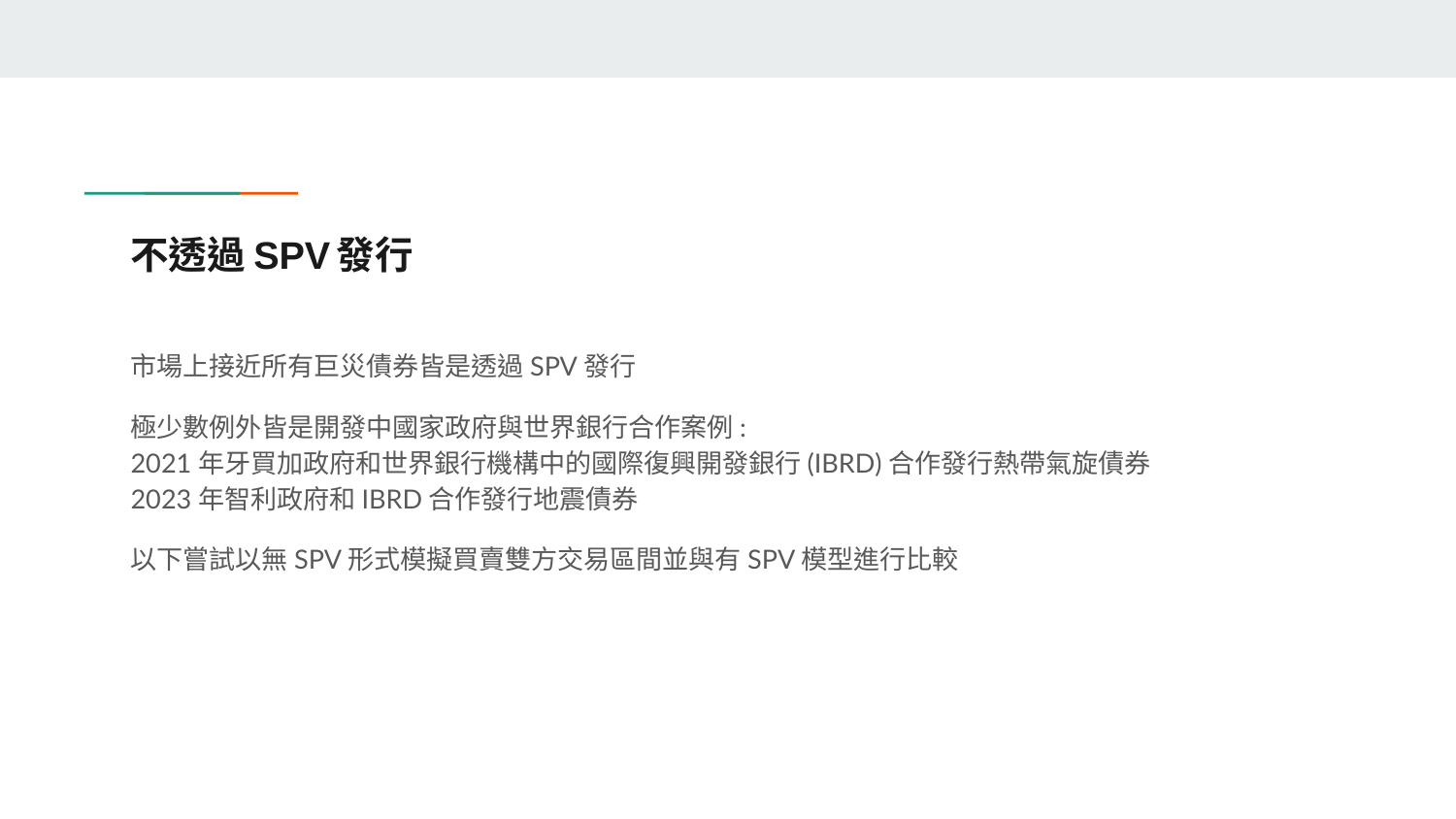

# 不透過SPV發行
市場上接近所有巨災債券皆是透過SPV發行
極少數例外皆是開發中國家政府與世界銀行合作案例:
2021年牙買加政府和世界銀行機構中的國際復興開發銀行(IBRD)合作發行熱帶氣旋債券
2023年智利政府和IBRD合作發行地震債券
以下嘗試以無SPV形式模擬買賣雙方交易區間並與有SPV模型進行比較